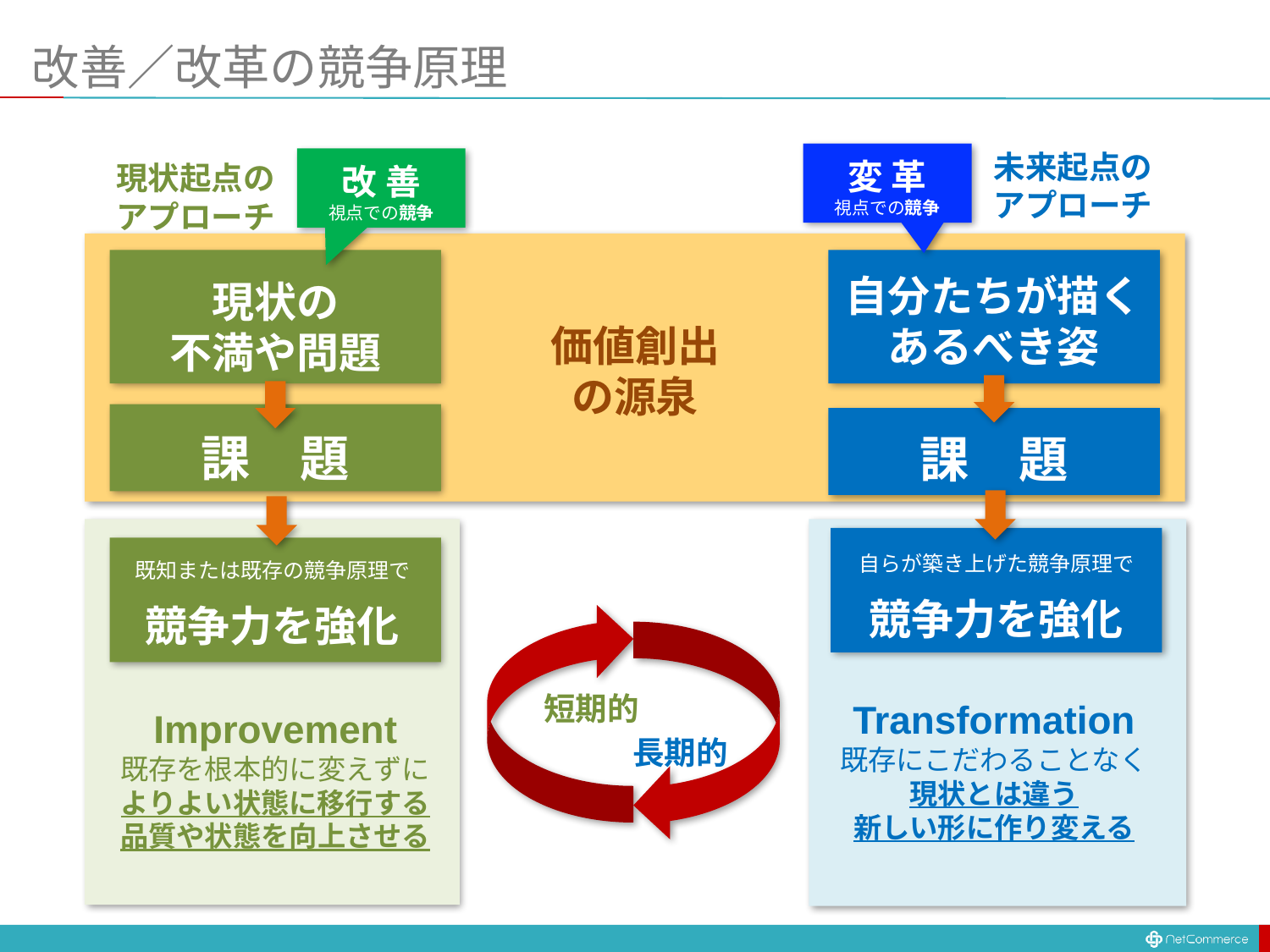

# 改善／改革の競争原理
未来起点の
アプローチ

変 革
視点での競争

自分たちが描く
あるべき姿

課　題

自らが築き上げた競争原理で

競争力を強化
Transformation
既存にこだわることなく
現状とは違う
新しい形に作り変える

現状起点の
アプローチ
改 善
視点での競争

現状の
不満や問題

課　題

既知または既存の競争原理で

競争力を強化
Improvement
既存を根本的に変えずに
よりよい状態に移行する
品質や状態を向上させる

価値創出
の源泉

短期的
長期的